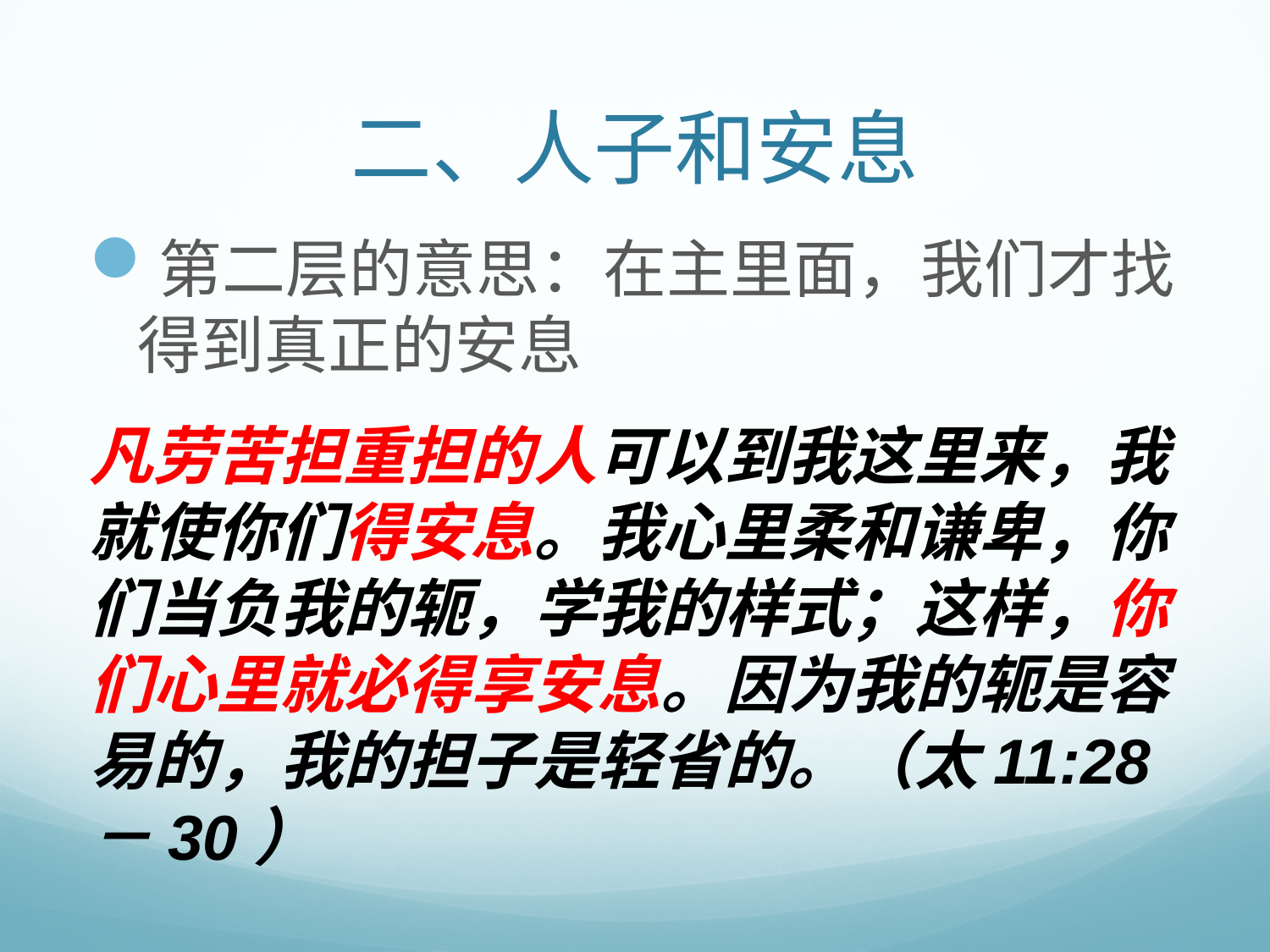

# 二、人子和安息
第二层的意思：在主里面，我们才找得到真正的安息
凡劳苦担重担的人可以到我这里来，我就使你们得安息。我心里柔和谦卑，你们当负我的轭，学我的样式；这样，你们心里就必得享安息。因为我的轭是容易的，我的担子是轻省的。（太11:28－30）